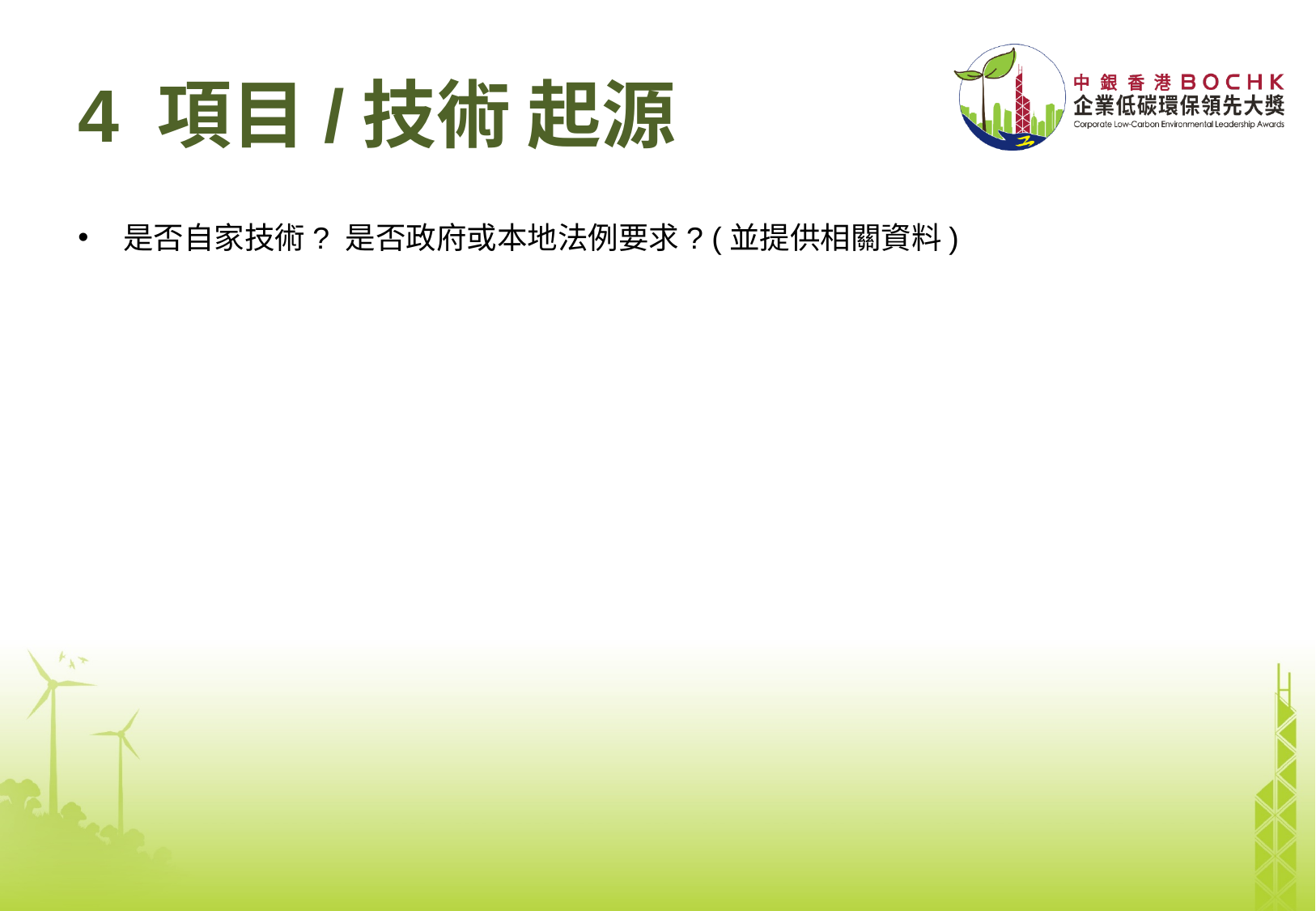

# 4 項目/技術 起源
是否自家技術? 是否政府或本地法例要求? (並提供相關資料)